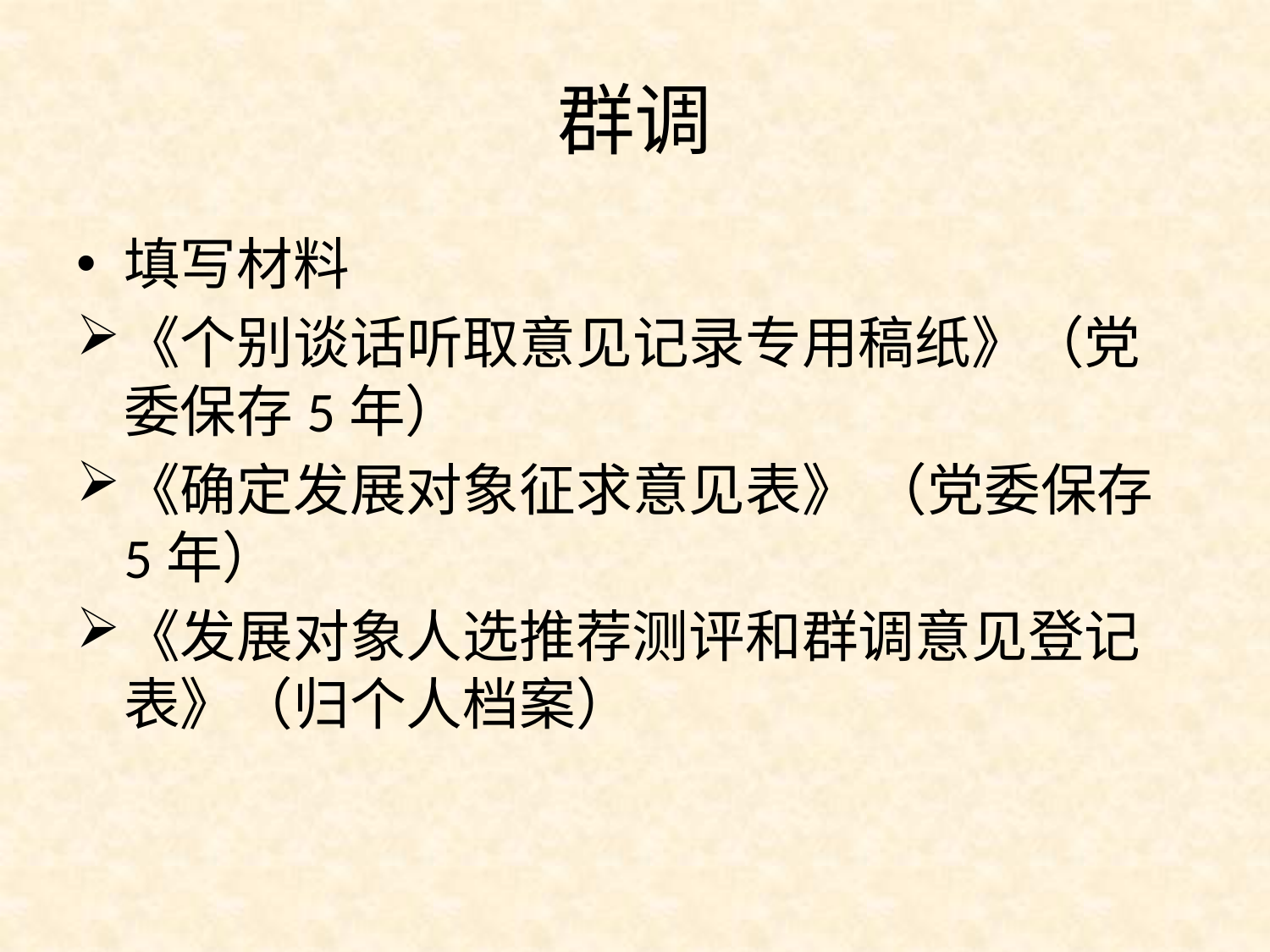

# 群调
填写材料
《个别谈话听取意见记录专用稿纸》（党委保存5年）
《确定发展对象征求意见表》 （党委保存5年）
《发展对象人选推荐测评和群调意见登记表》（归个人档案）